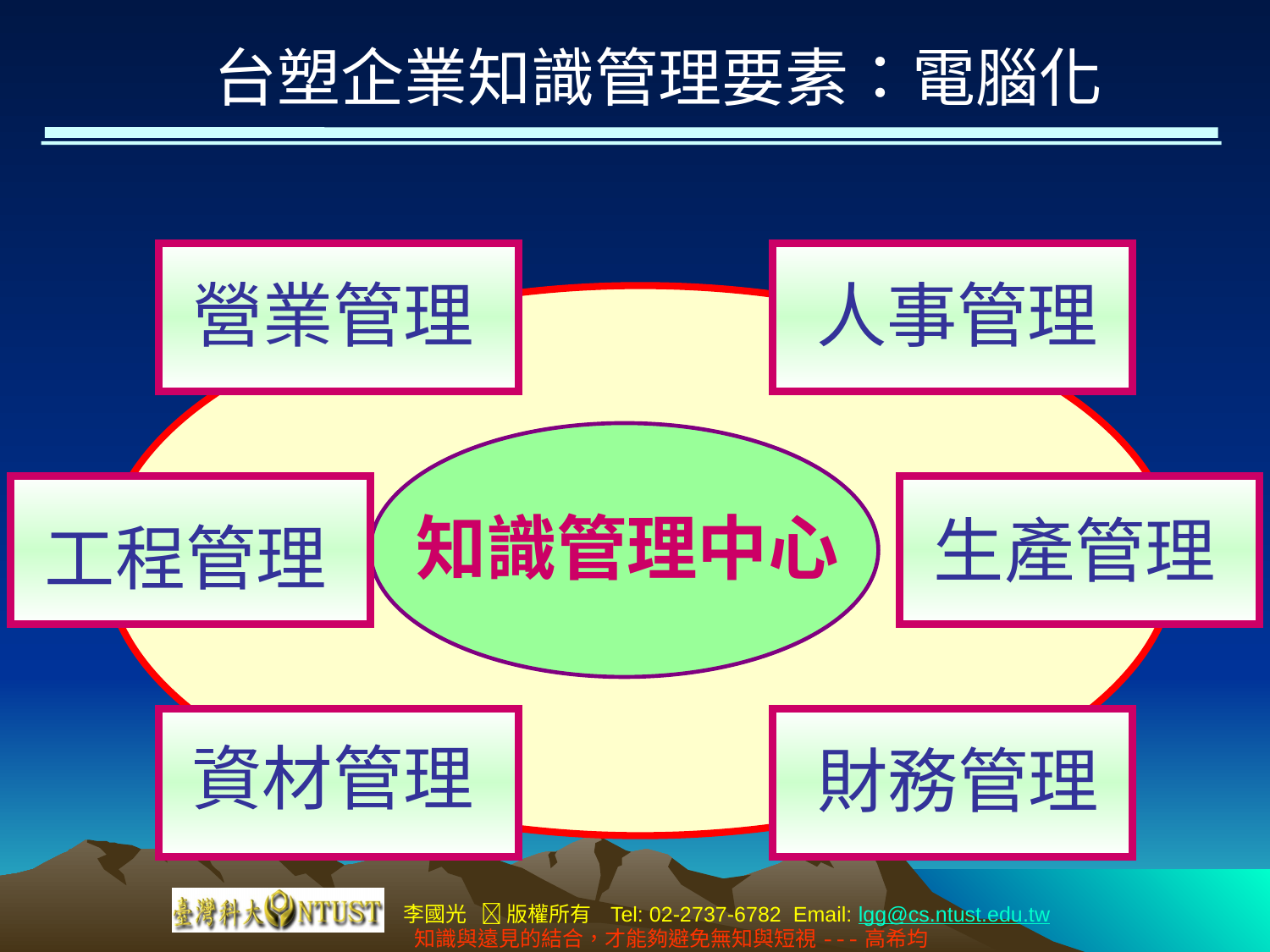

台塑企業知識管理要素：電腦化

營業管理

人事管理

工程管理

生產管理
知識管理中心

資材管理

財務管理